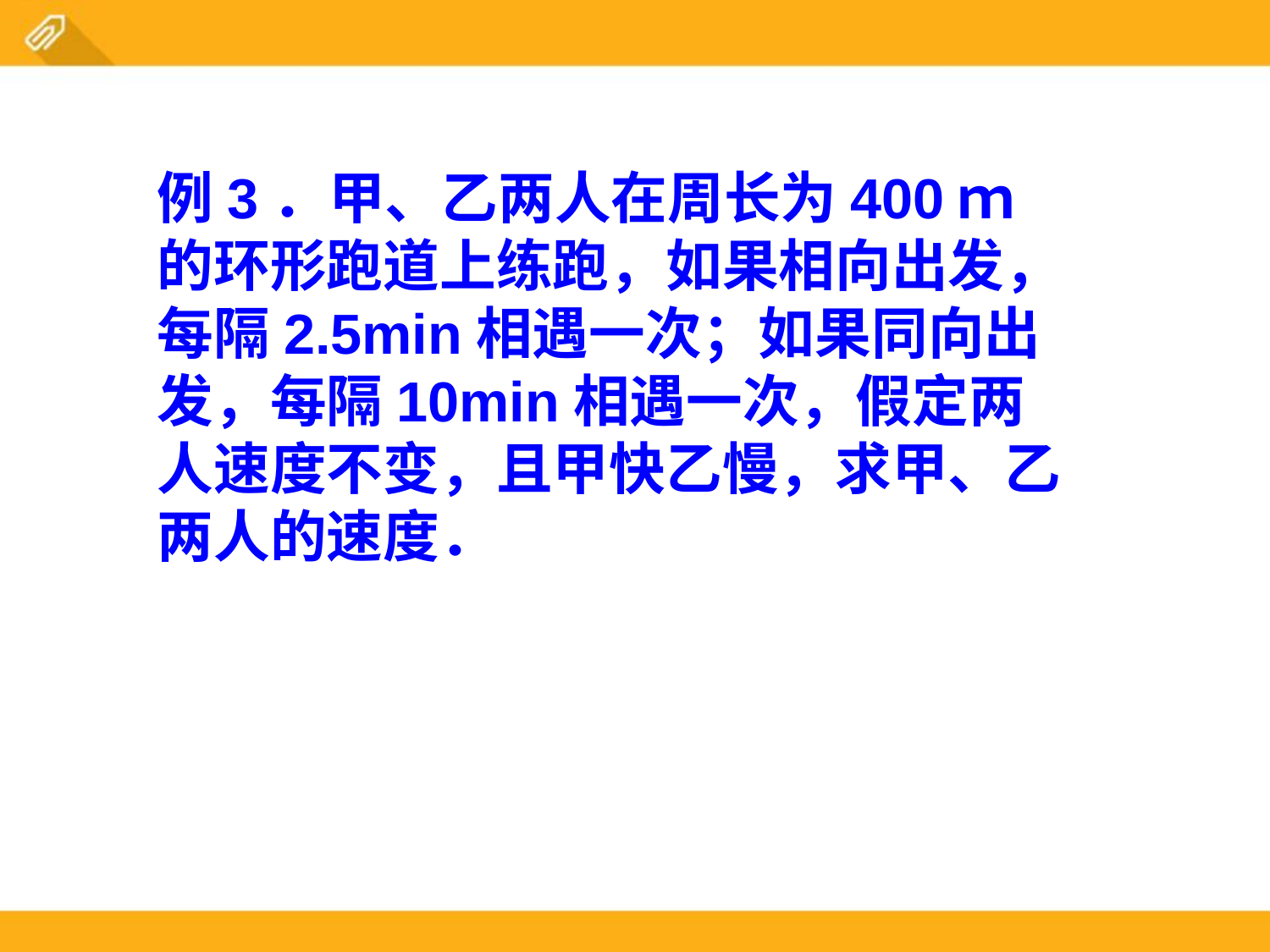

例3．甲、乙两人在周长为400ｍ的环形跑道上练跑，如果相向出发，每隔2.5min相遇一次；如果同向出发，每隔10min相遇一次，假定两人速度不变，且甲快乙慢，求甲、乙两人的速度．